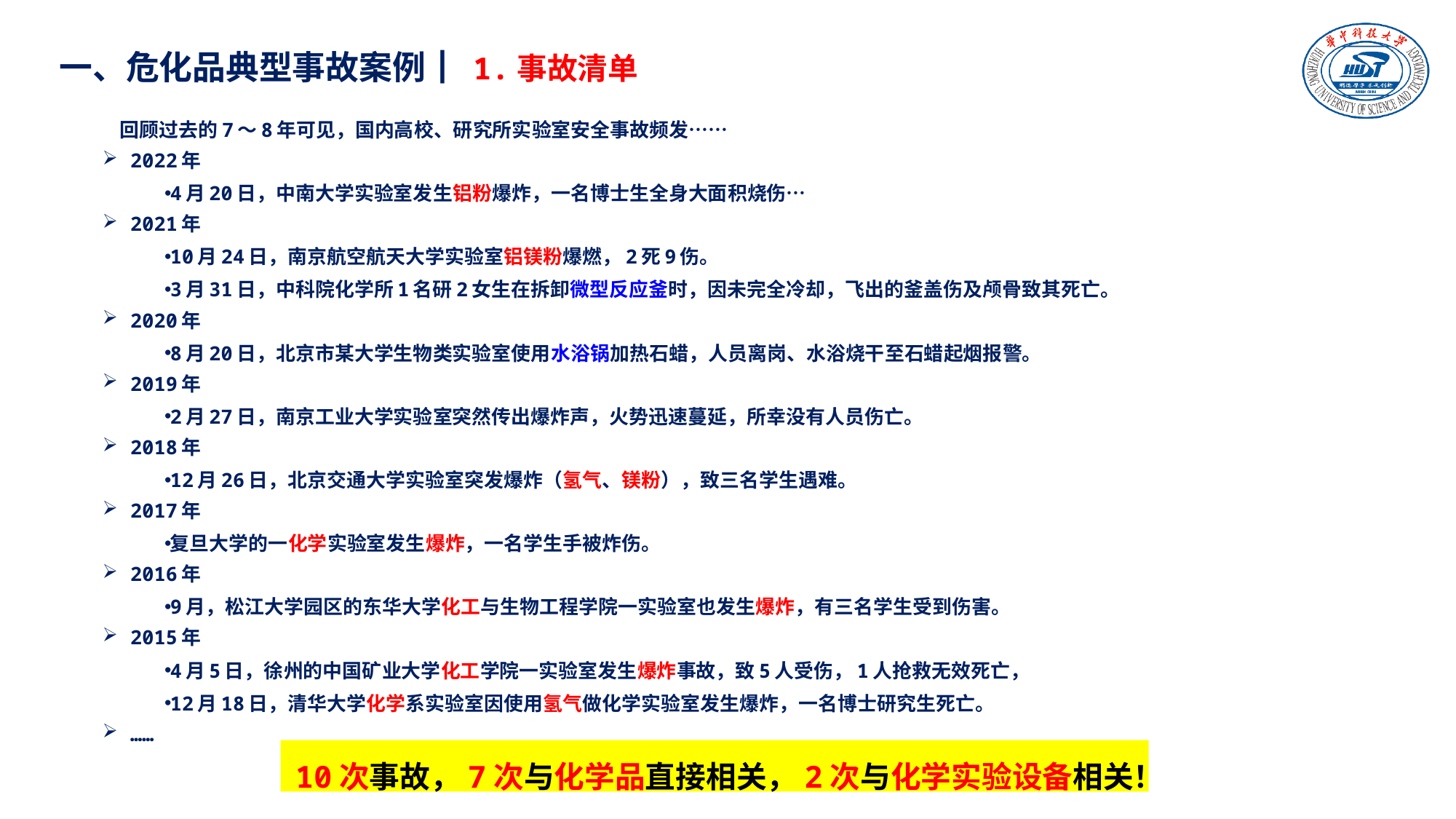

一、危化品典型事故案例┃ 1.事故清单
   回顾过去的7～8年可见，国内高校、研究所实验室安全事故频发……
2022年
4月20日，中南大学实验室发生铝粉爆炸，一名博士生全身大面积烧伤…
2021年
10月24日，南京航空航天大学实验室铝镁粉爆燃，2死9伤。
3月31日，中科院化学所1名研2女生在拆卸微型反应釜时，因未完全冷却，飞出的釜盖伤及颅骨致其死亡。
2020年
8月20日，北京市某大学生物类实验室使用水浴锅加热石蜡，人员离岗、水浴烧干至石蜡起烟报警。
2019年
2月27日，南京工业大学实验室突然传出爆炸声，火势迅速蔓延，所幸没有人员伤亡。
2018年
12月26日，北京交通大学实验室突发爆炸（氢气、镁粉），致三名学生遇难。
2017年
复旦大学的一化学实验室发生爆炸，一名学生手被炸伤。
2016年
9月，松江大学园区的东华大学化工与生物工程学院一实验室也发生爆炸，有三名学生受到伤害。
2015年
4月5日，徐州的中国矿业大学化工学院一实验室发生爆炸事故，致5人受伤，1人抢救无效死亡，
12月18日，清华大学化学系实验室因使用氢气做化学实验室发生爆炸，一名博士研究生死亡。
……
10次事故，7次与化学品直接相关，2次与化学实验设备相关！